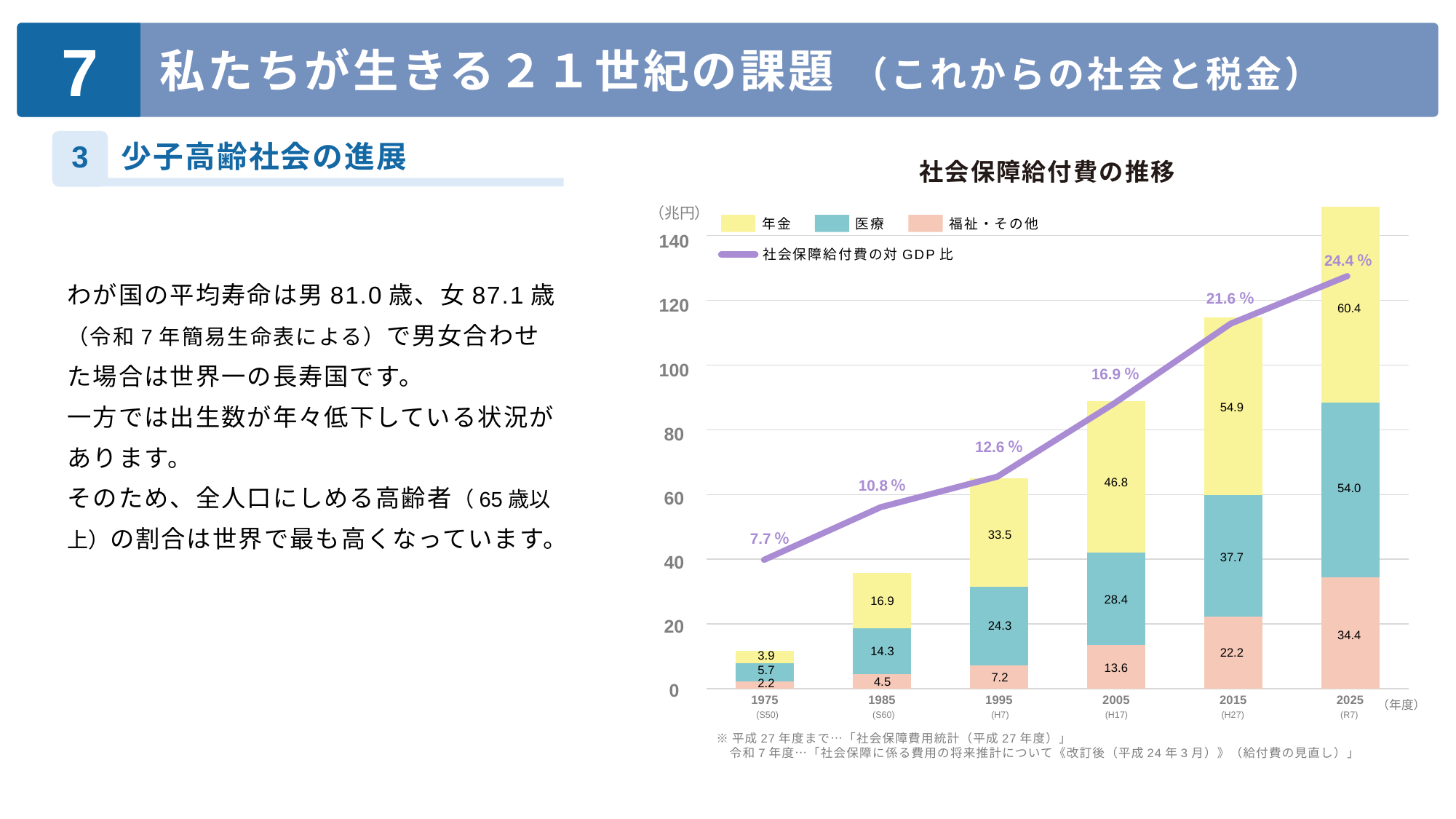

7
私たちが生きる２１世紀の課題 （これからの社会と税金）

3
少子高齢社会の進展
社会保障給付費の推移

### Chart

| Category | 福祉・その他 | 医療 | 年金 |
|---|---|---|---|
| 1975 | 2.2 | 5.7 | 3.9 |
| 1985 | 4.5 | 14.3 | 16.9 |
| 1995 | 7.2 | 24.3 | 33.5 |
| 2005 | 13.6 | 28.4 | 46.8 |
| 2015 | 22.2 | 37.7 | 54.9 |
| 2025 | 34.4 | 54.0 | 60.4 |

（兆円）
年金
医療
福祉・その他

140
社会保障給付費の対GDP比
24.4％

### Chart

| Category | 社会保障給付費の対GDP比 |
|---|---|
| 1975 | 7.7 |
| 1985 | 10.8 |
| 1995 | 12.6 |
| 2005 | 16.9 |
| 2015 | 21.6 |
| 2025 | 24.4 |
わが国の平均寿命は男81.0歳、女87.1歳（令和7年簡易生命表による）で男女合わせた場合は世界一の長寿国です。
一方では出生数が年々低下している状況があります。
そのため、全人口にしめる高齢者（65歳以上）の割合は世界で最も高くなっています。
21.6％
120
60.4
100
16.9％
54.9
80
12.6％
10.8％
46.8
54.0
60
7.7％
33.5
40
37.7
28.4
16.9
20
24.3
34.4
14.3
22.2
3.9
13.6
5.7
7.2
4.5
2.2
0
（年度）
(S50)
(S60)
(H7)
(H17)
(H27)
(R7)
※平成27年度まで…「社会保障費用統計（平成27年度）」
   令和7年度…「社会保障に係る費用の将来推計について《改訂後（平成24年3月）》（給付費の見直し）」